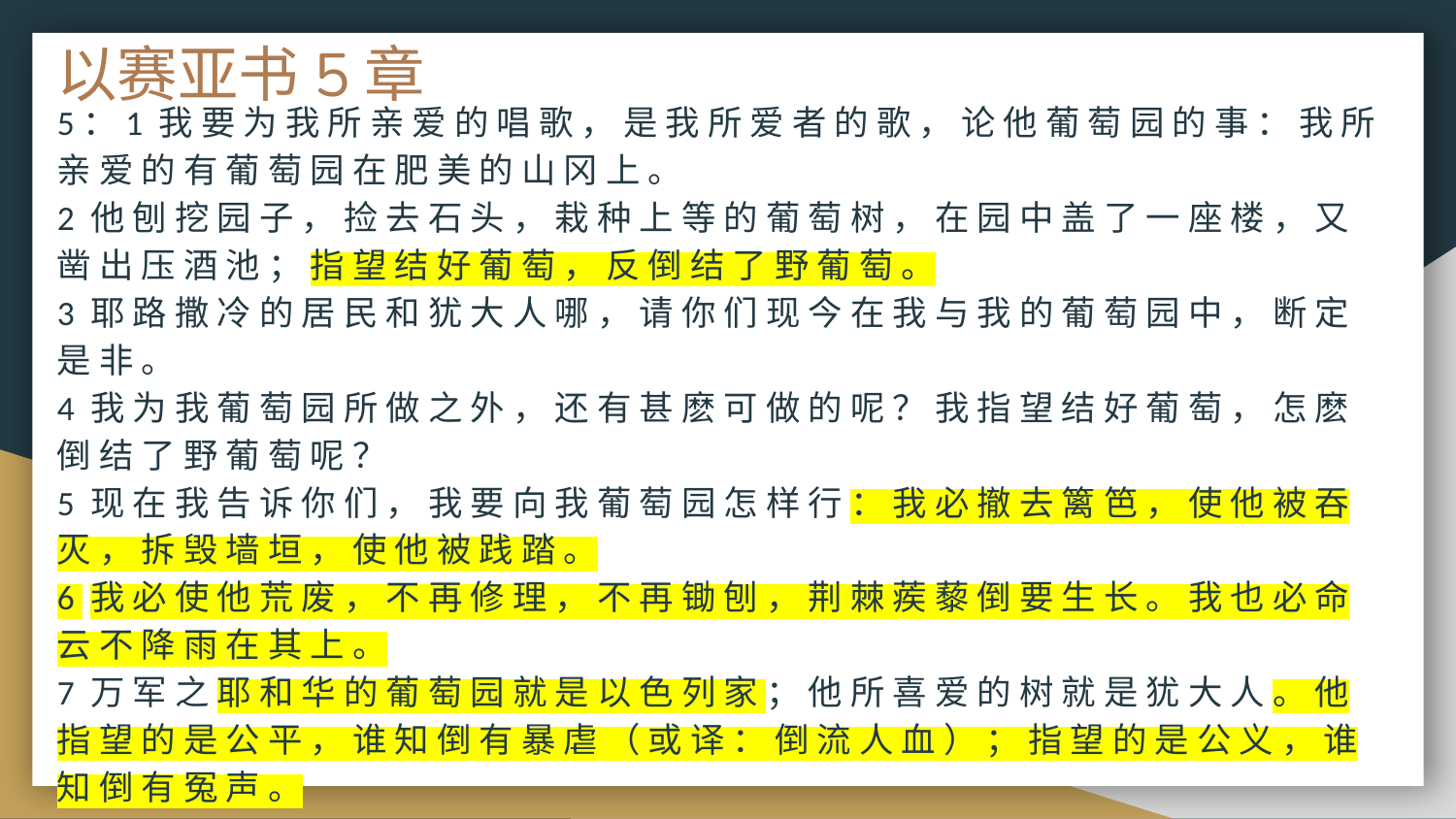

# 以赛亚书5章
5：1 我 要 为 我 所 亲 爱 的 唱 歌 ， 是 我 所 爱 者 的 歌 ， 论 他 葡 萄 园 的 事 ： 我 所 亲 爱 的 有 葡 萄 园 在 肥 美 的 山 冈 上 。
2 他 刨 挖 园 子 ， 捡 去 石 头 ， 栽 种 上 等 的 葡 萄 树 ， 在 园 中 盖 了 一 座 楼 ， 又 凿 出 压 酒 池 ； 指 望 结 好 葡 萄 ， 反 倒 结 了 野 葡 萄 。
3 耶 路 撒 冷 的 居 民 和 犹 大 人 哪 ， 请 你 们 现 今 在 我 与 我 的 葡 萄 园 中 ， 断 定 是 非 。
4 我 为 我 葡 萄 园 所 做 之 外 ， 还 有 甚 麽 可 做 的 呢 ？ 我 指 望 结 好 葡 萄 ， 怎 麽 倒 结 了 野 葡 萄 呢 ？
5 现 在 我 告 诉 你 们 ， 我 要 向 我 葡 萄 园 怎 样 行 ： 我 必 撤 去 篱 笆 ， 使 他 被 吞 灭 ， 拆 毁 墙 垣 ， 使 他 被 践 踏 。
6 我 必 使 他 荒 废 ， 不 再 修 理 ， 不 再 锄 刨 ， 荆 棘 蒺 藜 倒 要 生 长 。 我 也 必 命 云 不 降 雨 在 其 上 。
7 万 军 之 耶 和 华 的 葡 萄 园 就 是 以 色 列 家 ； 他 所 喜 爱 的 树 就 是 犹 大 人 。 他 指 望 的 是 公 平 ， 谁 知 倒 有 暴 虐 （ 或 译 ： 倒 流 人 血 ） ； 指 望 的 是 公 义 ， 谁 知 倒 有 冤 声 。